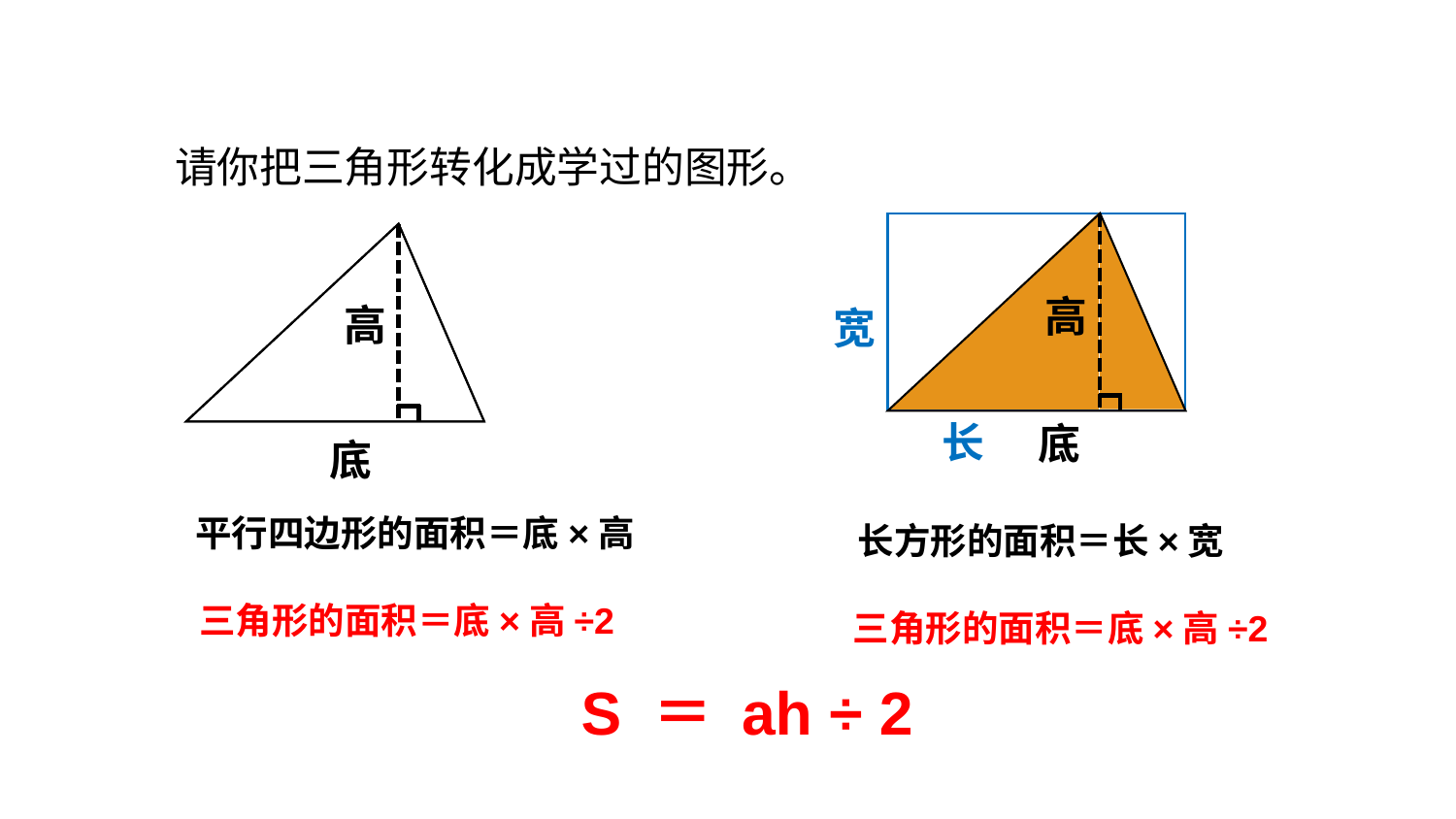

请你把三角形转化成学过的图形。

高
底

高
宽
长
底
平行四边形的面积＝底×高
长方形的面积＝长×宽
三角形的面积＝底×高÷2
三角形的面积＝底×高÷2
S ＝ ah ÷ 2